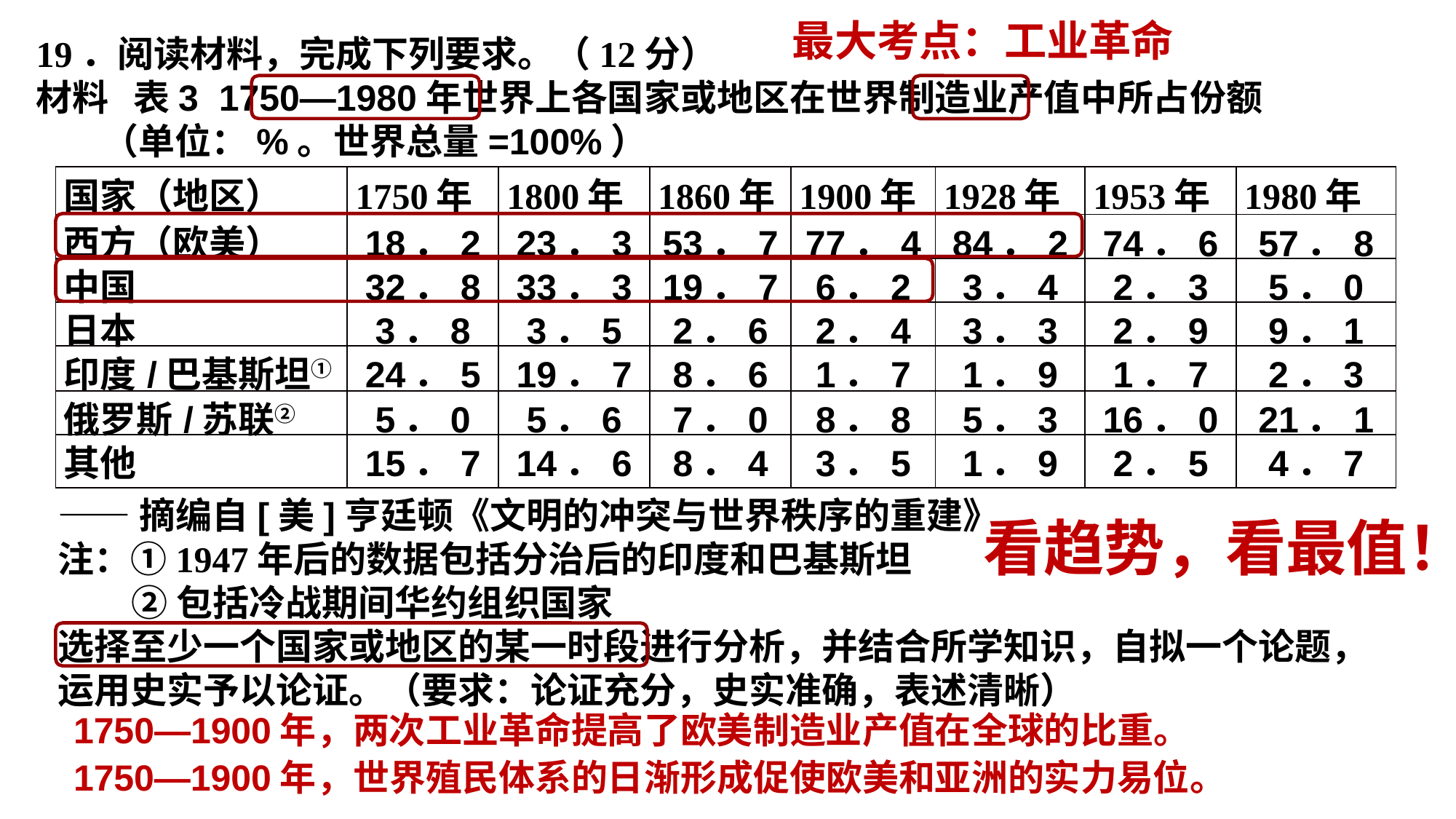

最大考点：工业革命
19．阅读材料，完成下列要求。（12分）材料   表3  1750—1980年世界上各国家或地区在世界制造业产值中所占份额
       （单位：%。世界总量=100%）

| 国家（地区） | 1750年 | 1800年 | 1860年 | 1900年 | 1928年 | 1953年 | 1980年 |
| --- | --- | --- | --- | --- | --- | --- | --- |
| 西方（欧美） | 18．2 | 23．3 | 53．7 | 77．4 | 84．2 | 74．6 | 57．8 |
| 中国 | 32．8 | 33．3 | 19．7 | 6．2 | 3．4 | 2．3 | 5．0 |
| 日本 | 3．8 | 3．5 | 2．6 | 2．4 | 3．3 | 2．9 | 9．1 |
| 印度/巴基斯坦① | 24．5 | 19．7 | 8．6 | 1．7 | 1．9 | 1．7 | 2．3 |
| 俄罗斯/苏联② | 5．0 | 5．6 | 7．0 | 8．8 | 5．3 | 16．0 | 21．1 |
| 其他 | 15．7 | 14．6 | 8．4 | 3．5 | 1．9 | 2．5 | 4．7 |

——摘编自[美]亨廷顿《文明的冲突与世界秩序的重建》注：①1947年后的数据包括分治后的印度和巴基斯坦         ②包括冷战期间华约组织国家选择至少一个国家或地区的某一时段进行分析，并结合所学知识，自拟一个论题，运用史实予以论证。（要求：论证充分，史实准确，表述清晰）
看趋势，看最值！

1750—1900年，两次工业革命提高了欧美制造业产值在全球的比重。
1750—1900年，世界殖民体系的日渐形成促使欧美和亚洲的实力易位。